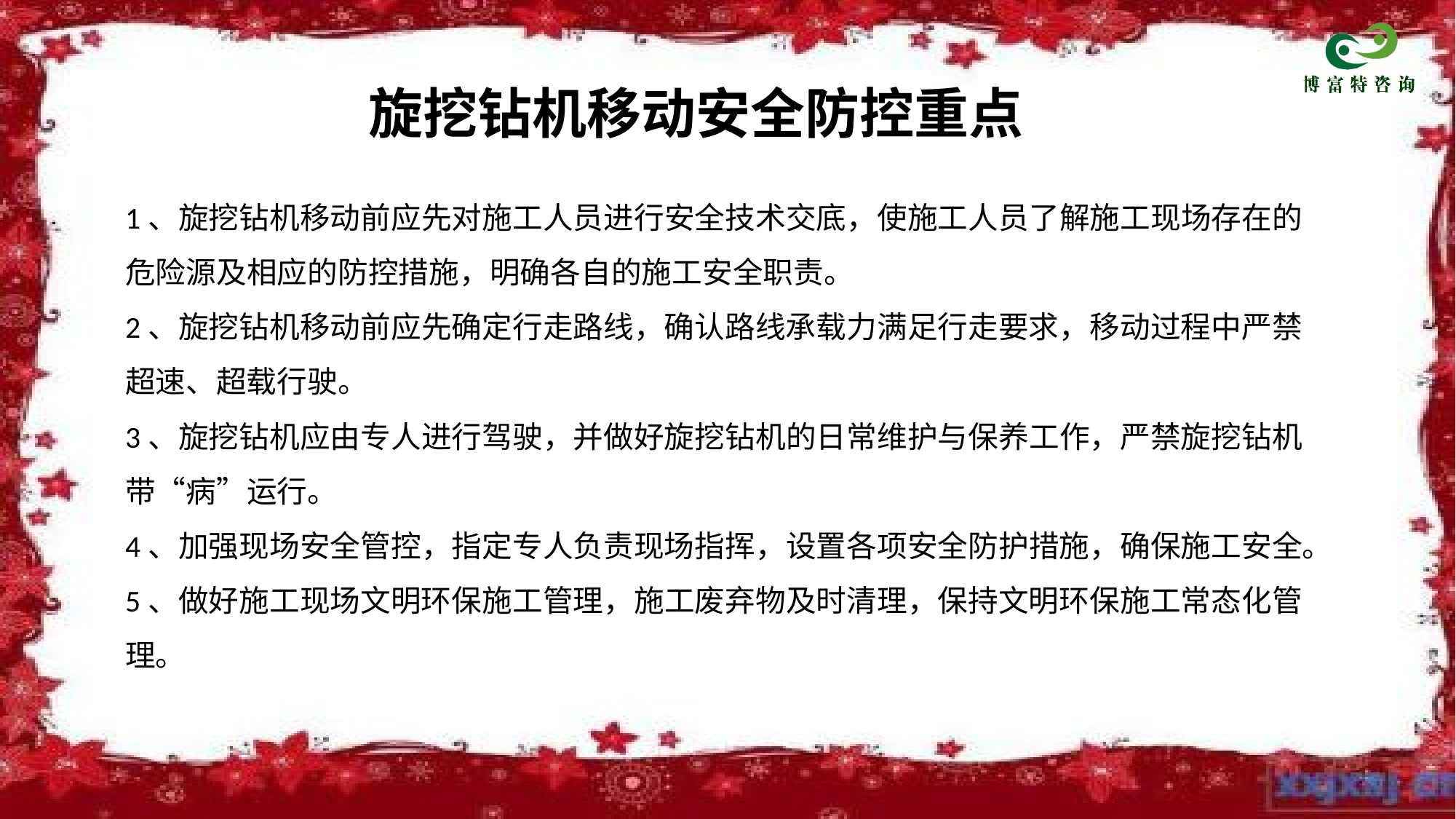

旋挖钻机移动安全防控重点
1、旋挖钻机移动前应先对施工人员进行安全技术交底，使施工人员了解施工现场存在的危险源及相应的防控措施，明确各自的施工安全职责。
2、旋挖钻机移动前应先确定行走路线，确认路线承载力满足行走要求，移动过程中严禁超速、超载行驶。
3、旋挖钻机应由专人进行驾驶，并做好旋挖钻机的日常维护与保养工作，严禁旋挖钻机带“病”运行。
4、加强现场安全管控，指定专人负责现场指挥，设置各项安全防护措施，确保施工安全。
5、做好施工现场文明环保施工管理，施工废弃物及时清理，保持文明环保施工常态化管理。